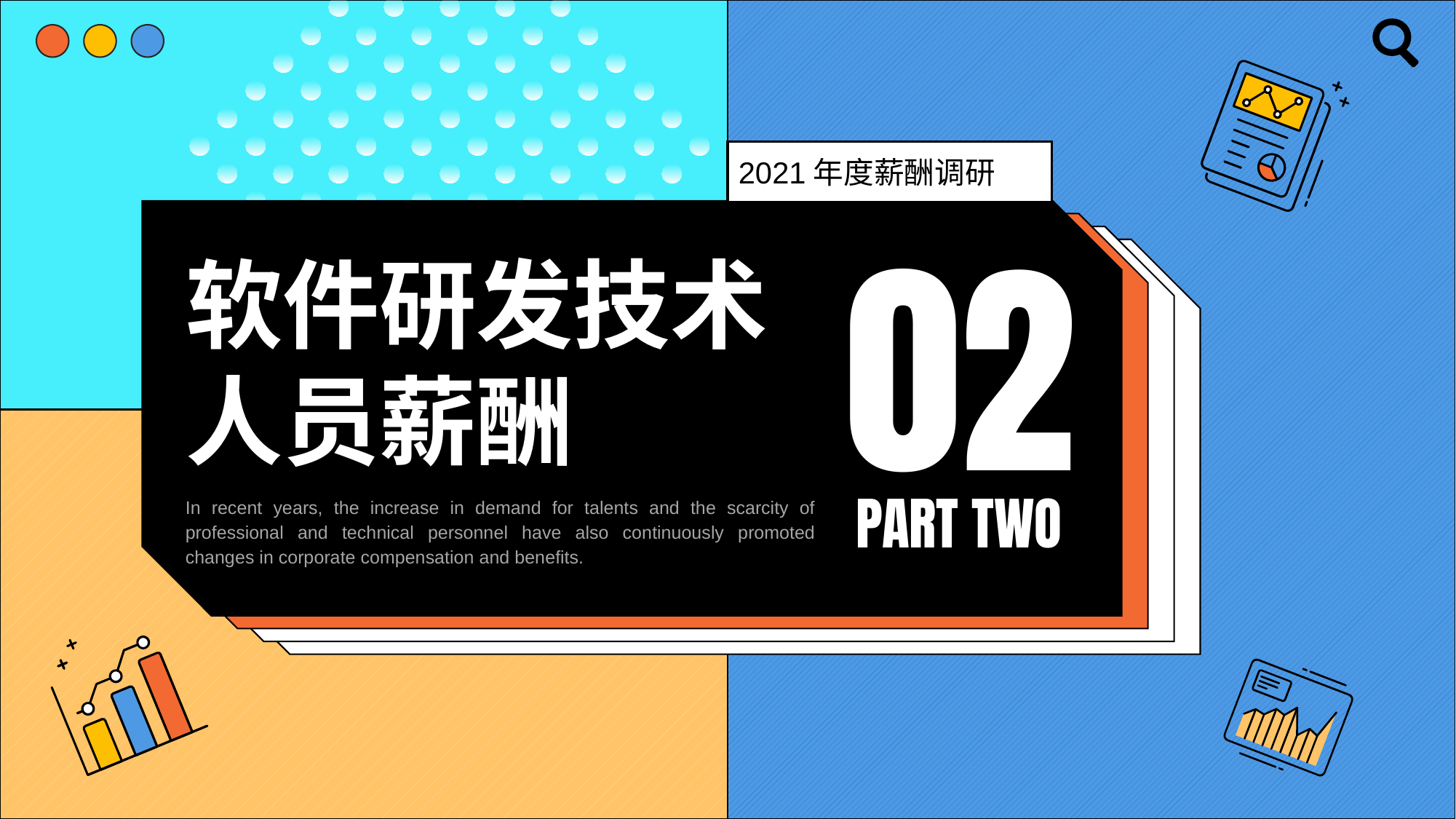

2021年度薪酬调研

02
软件研发技术
人员薪酬
PART TWO
In recent years, the increase in demand for talents and the scarcity of professional and technical personnel have also continuously promoted changes in corporate compensation and benefits.